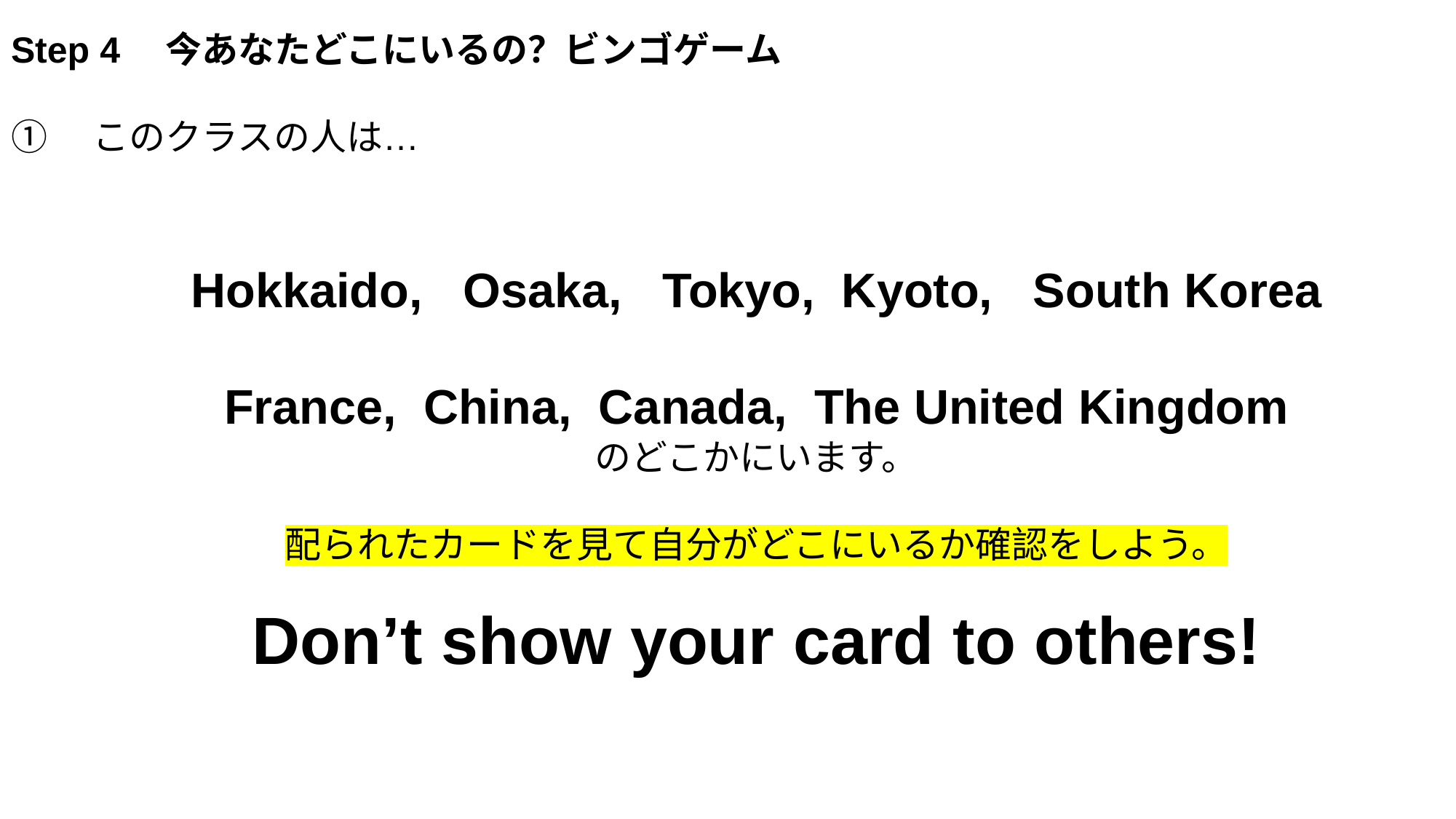

Step 4　今あなたどこにいるの？ビンゴゲーム

①　このクラスの人は…

Hokkaido,   Osaka,   Tokyo,  Kyoto,   South Korea
France,  China,  Canada,  The United Kingdom
のどこかにいます。

配られたカードを見て自分がどこにいるか確認をしよう。

Don’t show your card to others!